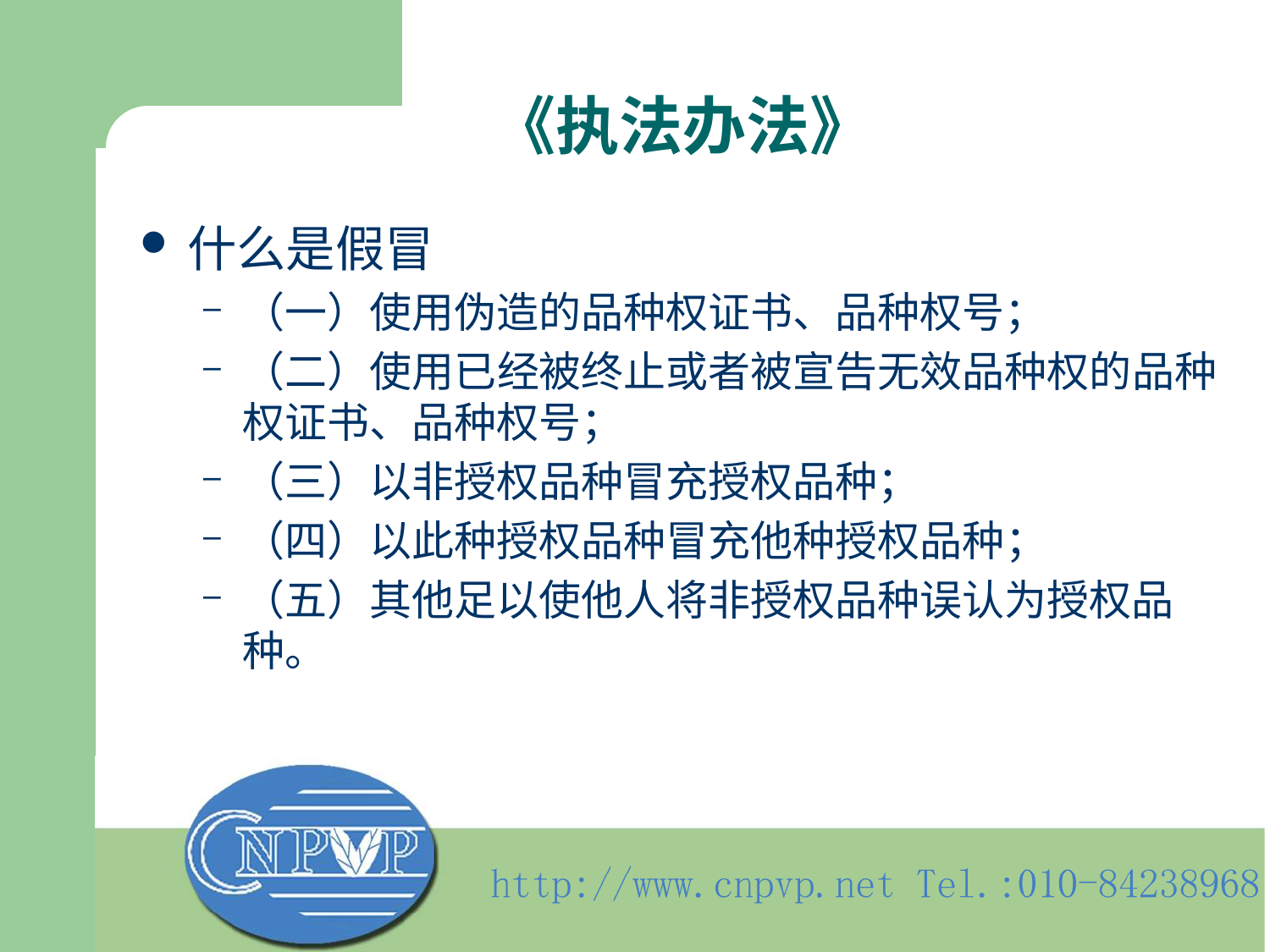

# 《执法办法》
什么是假冒
（一）使用伪造的品种权证书、品种权号；
（二）使用已经被终止或者被宣告无效品种权的品种权证书、品种权号；
（三）以非授权品种冒充授权品种；
（四）以此种授权品种冒充他种授权品种；
（五）其他足以使他人将非授权品种误认为授权品种。